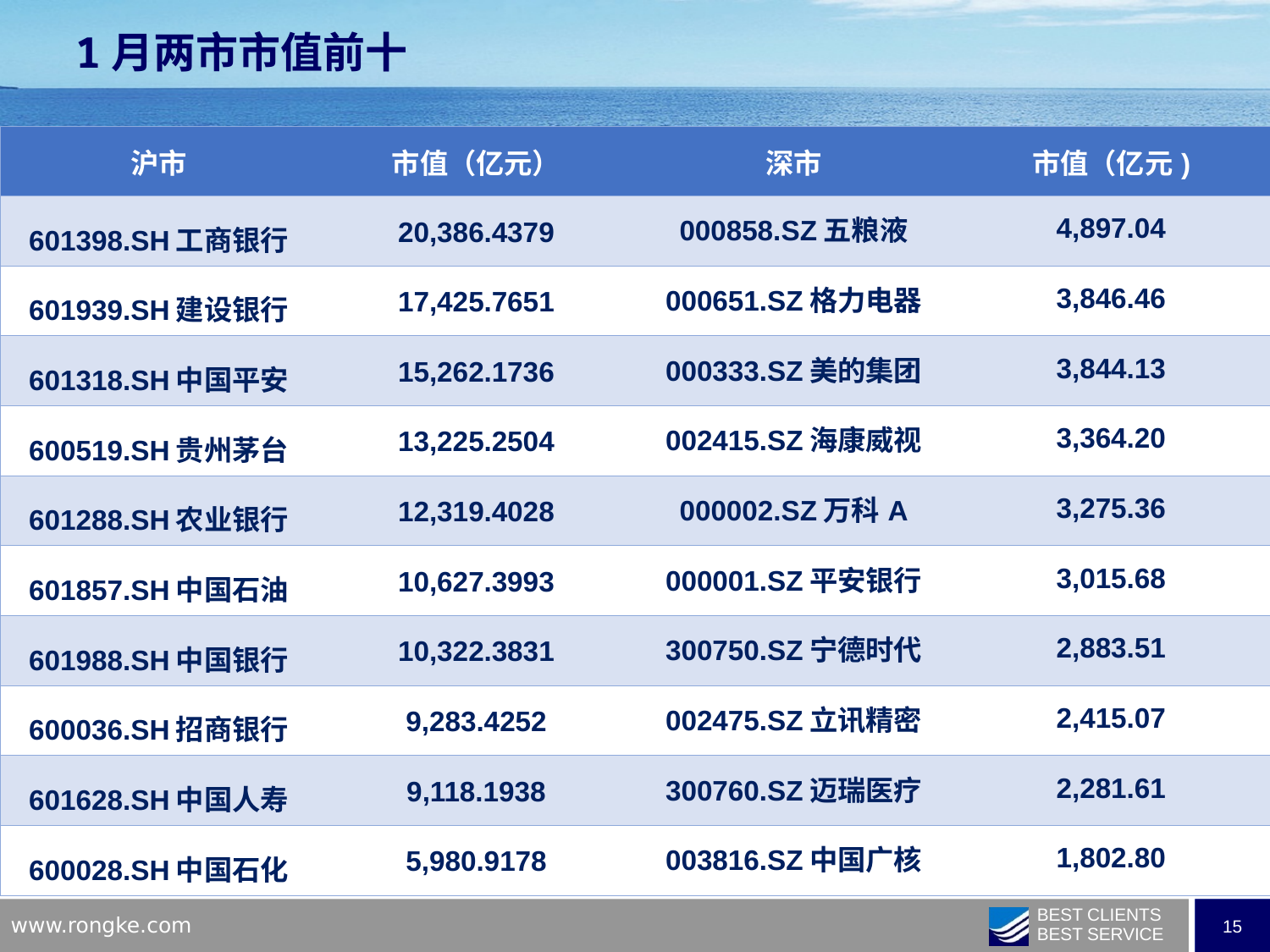

1月两市市值前十
| 沪市 | 市值（亿元） | 深市 | 市值（亿元) |
| --- | --- | --- | --- |
| 601398.SH工商银行 | 20,386.4379 | 000858.SZ五粮液 | 4,897.04 |
| 601939.SH建设银行 | 17,425.7651 | 000651.SZ格力电器 | 3,846.46 |
| 601318.SH中国平安 | 15,262.1736 | 000333.SZ美的集团 | 3,844.13 |
| 600519.SH贵州茅台 | 13,225.2504 | 002415.SZ海康威视 | 3,364.20 |
| 601288.SH农业银行 | 12,319.4028 | 000002.SZ万科A | 3,275.36 |
| 601857.SH中国石油 | 10,627.3993 | 000001.SZ平安银行 | 3,015.68 |
| 601988.SH中国银行 | 10,322.3831 | 300750.SZ宁德时代 | 2,883.51 |
| 600036.SH招商银行 | 9,283.4252 | 002475.SZ立讯精密 | 2,415.07 |
| 601628.SH中国人寿 | 9,118.1938 | 300760.SZ迈瑞医疗 | 2,281.61 |
| 600028.SH中国石化 | 5,980.9178 | 003816.SZ中国广核 | 1,802.80 |